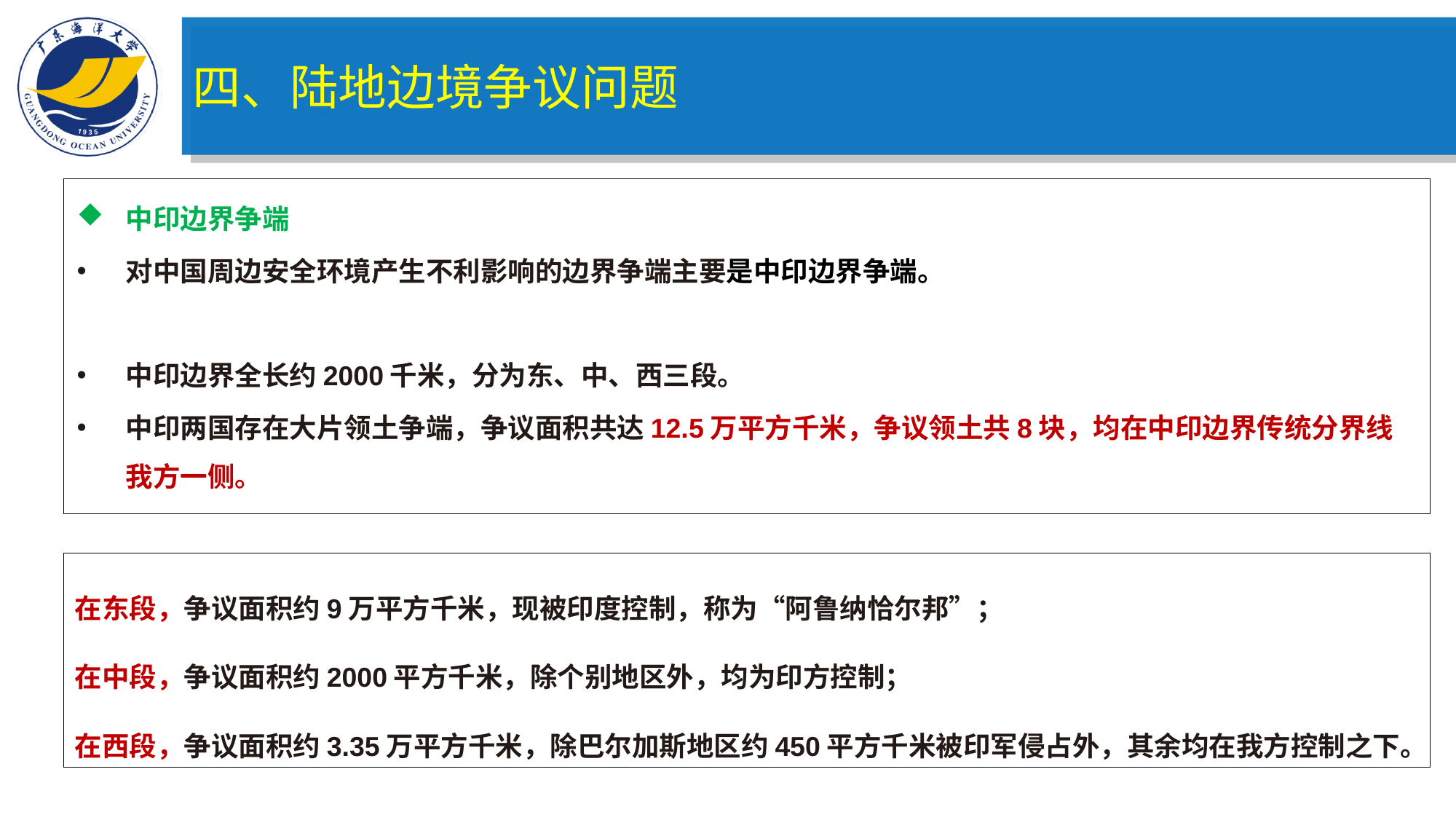

四、陆地边境争议问题
中印边界争端
对中国周边安全环境产生不利影响的边界争端主要是中印边界争端。

中印边界全长约2000千米，分为东、中、西三段。
中印两国存在大片领土争端，争议面积共达12.5万平方千米，争议领土共8块，均在中印边界传统分界线我方一侧。
在东段，争议面积约9万平方千米，现被印度控制，称为“阿鲁纳恰尔邦”；
在中段，争议面积约2000平方千米，除个别地区外，均为印方控制；
在西段，争议面积约3.35万平方千米，除巴尔加斯地区约450平方千米被印军侵占外，其余均在我方控制之下。